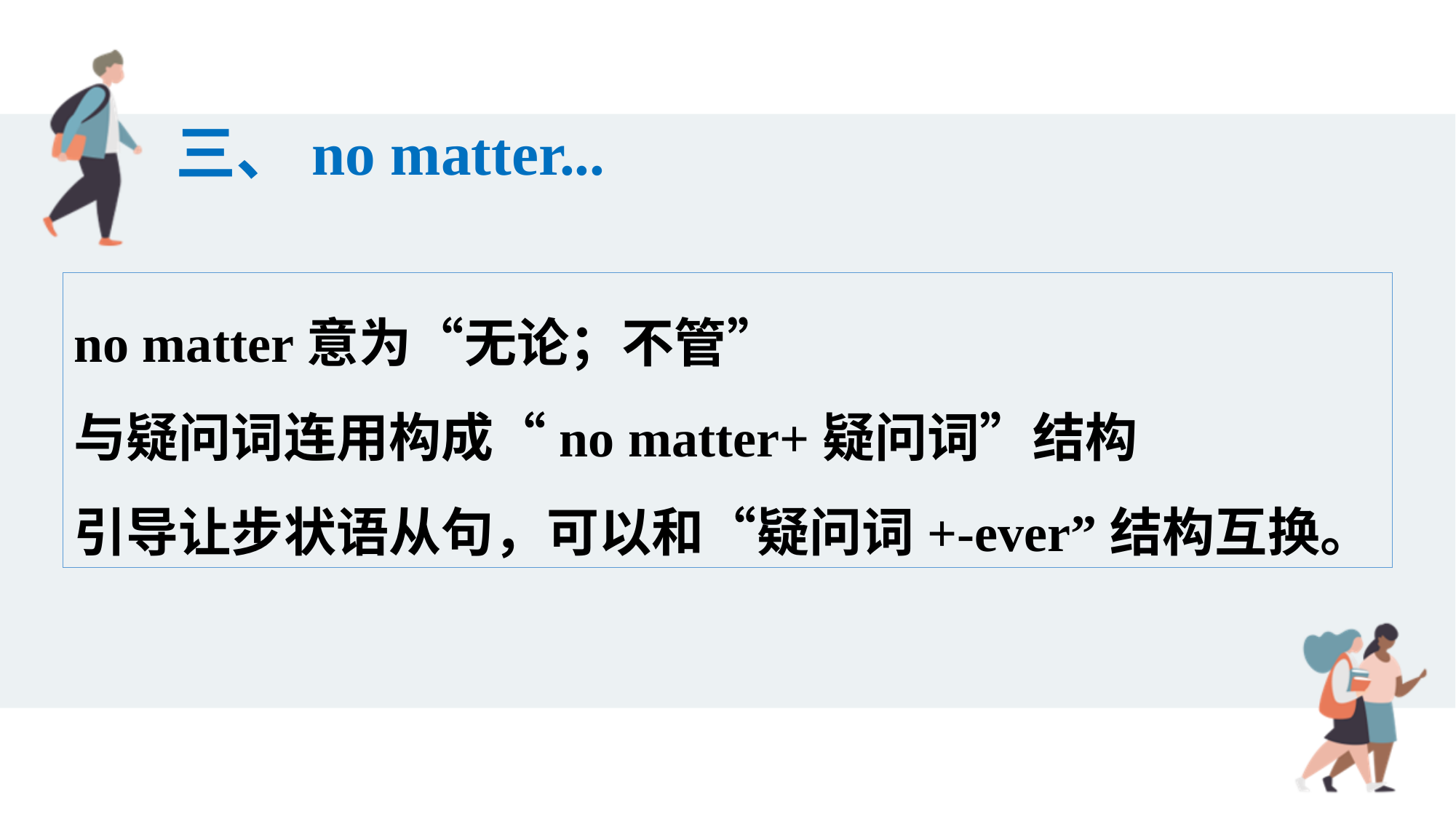

三、no matter...
no matter意为“无论；不管”
与疑问词连用构成“no matter+疑问词”结构
引导让步状语从句，可以和“疑问词+-ever”结构互换。